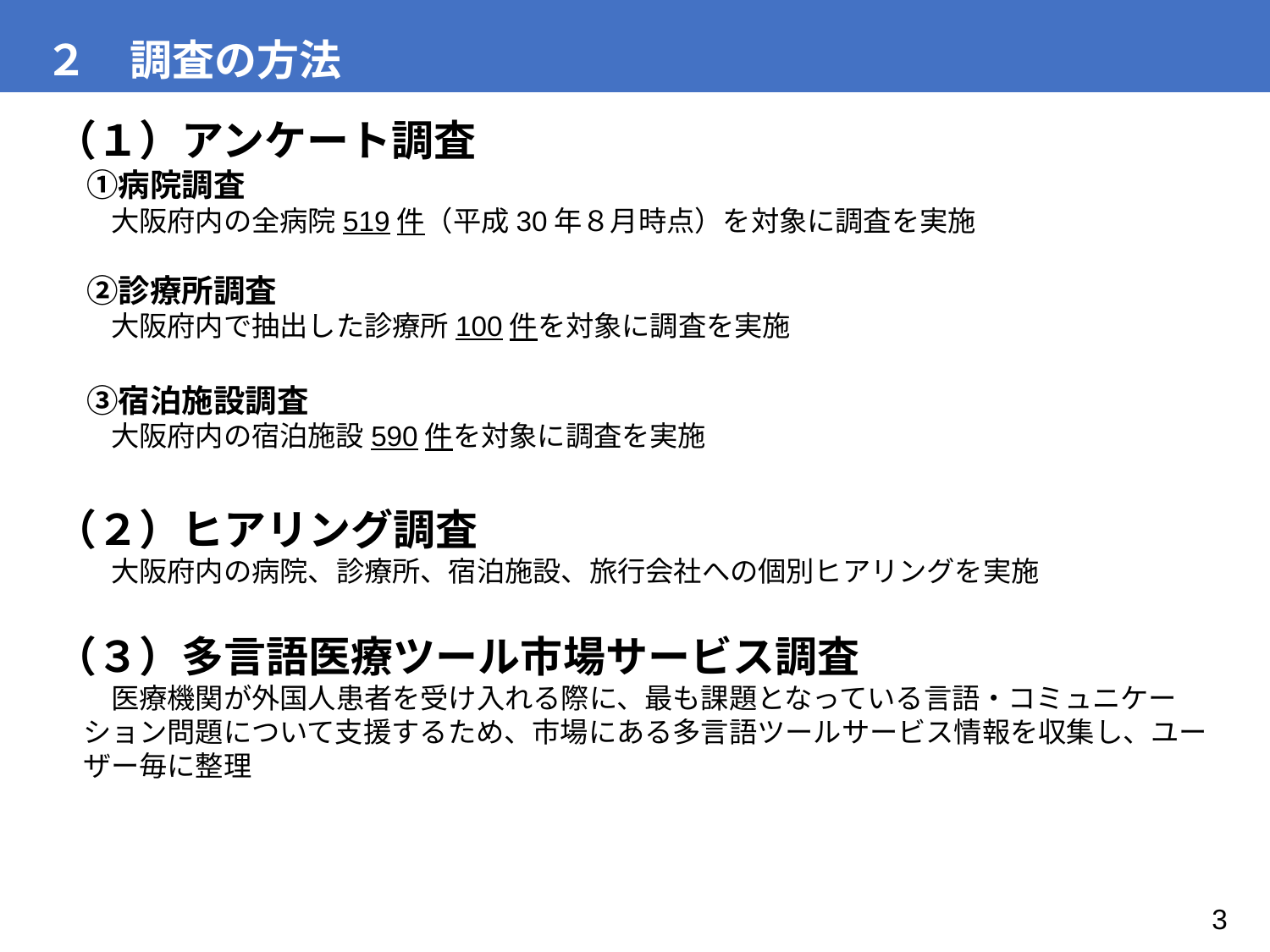

２　調査の方法
（１）アンケート調査
　①病院調査
　　大阪府内の全病院519件（平成30年８月時点）を対象に調査を実施

　②診療所調査
　　大阪府内で抽出した診療所100件を対象に調査を実施
件
　③宿泊施設調査
　　大阪府内の宿泊施設590件を対象に調査を実施

（２）ヒアリング調査
　　大阪府内の病院、診療所、宿泊施設、旅行会社への個別ヒアリングを実施

（３）多言語医療ツール市場サービス調査
　　医療機関が外国人患者を受け入れる際に、最も課題となっている言語・コミュニケー
　ション問題について支援するため、市場にある多言語ツールサービス情報を収集し、ユー
　ザー毎に整理
3